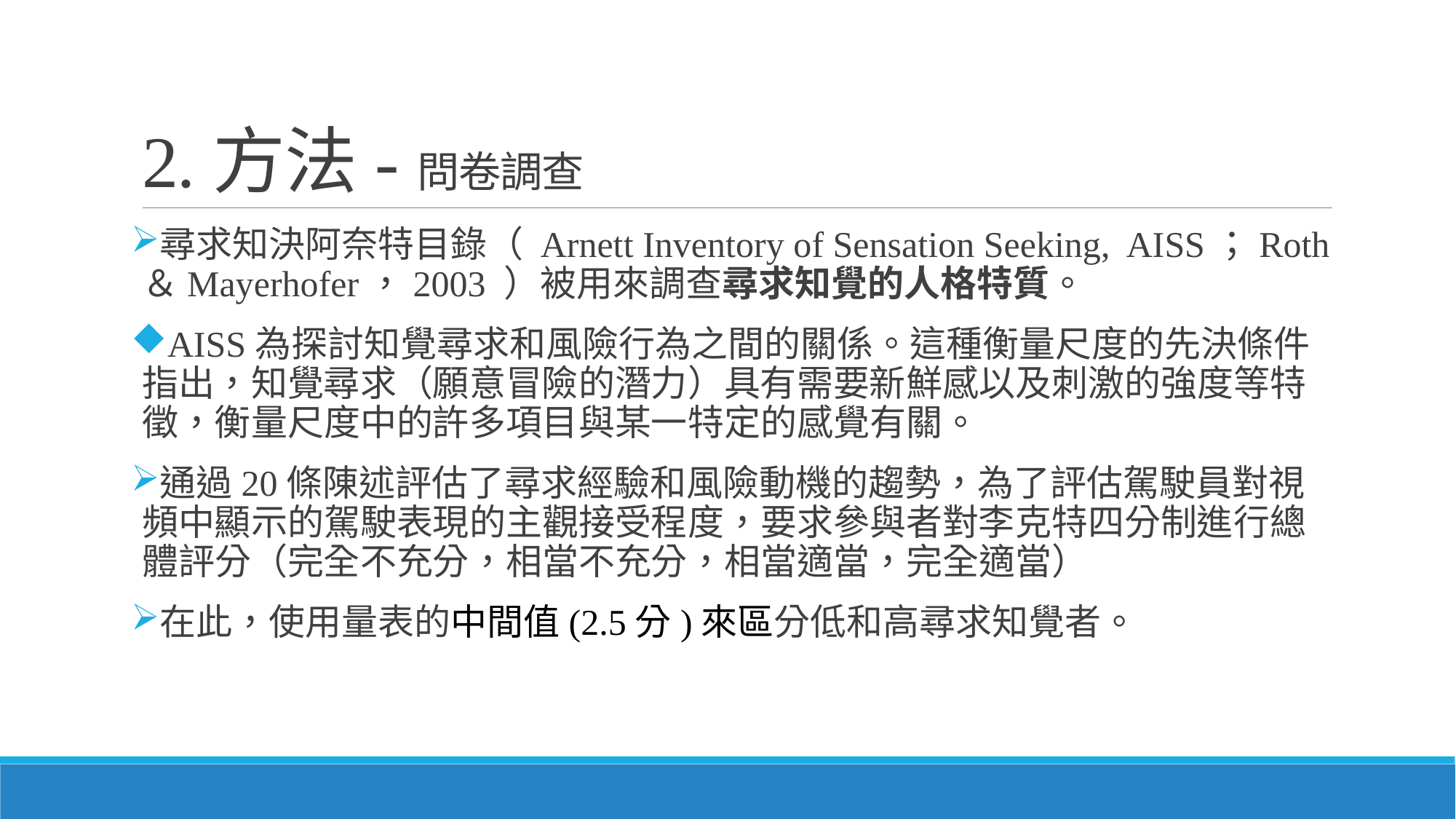

# 2.方法-問卷調查
尋求知決阿奈特目錄（ Arnett Inventory of Sensation Seeking,  AISS；Roth＆Mayerhofer，2003 ）被用來調查尋求知覺的人格特質。
AISS為探討知覺尋求和風險行為之間的關係。這種衡量尺度的先決條件指出，知覺尋求（願意冒險的潛力）具有需要新鮮感以及刺激的強度等特徵，衡量尺度中的許多項目與某一特定的感覺有關。
通過20條陳述評估了尋求經驗和風險動機的趨勢，為了評估駕駛員對視頻中顯示的駕駛表現的主觀接受程度，要求參與者對李克特四分制進行總體評分（完全不充分，相當不充分，相當適當，完全適當）
在此，使用量表的中間值(2.5分)來區分低和高尋求知覺者。